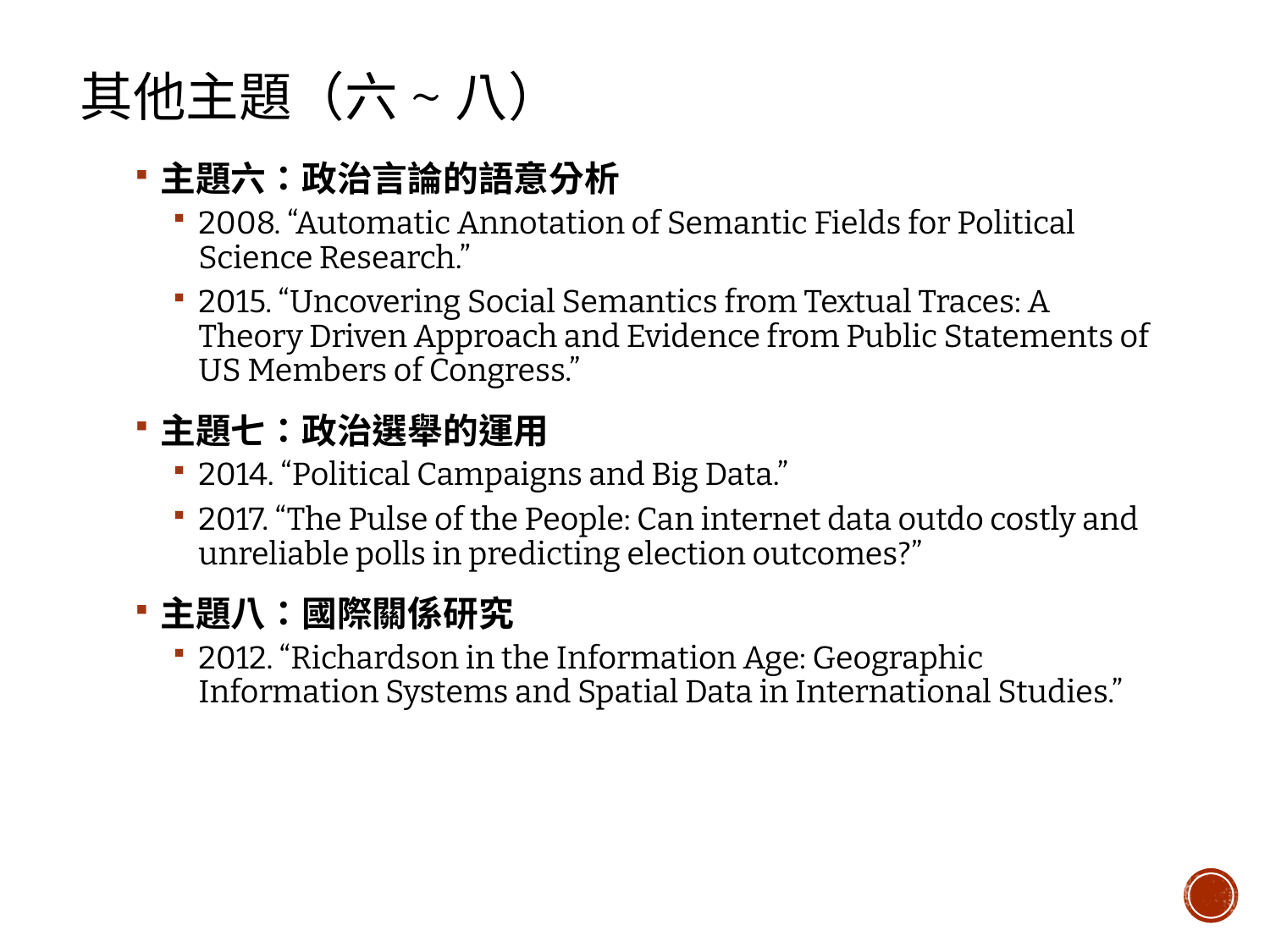

其他主題（六~八）
主題六：政治言論的語意分析
2008. “Automatic Annotation of Semantic Fields for Political Science Research.”
2015. “Uncovering Social Semantics from Textual Traces: A Theory Driven Approach and Evidence from Public Statements of US Members of Congress.”
主題七：政治選舉的運用
2014. “Political Campaigns and Big Data.”
2017. “The Pulse of the People: Can internet data outdo costly and unreliable polls in predicting election outcomes?”
主題八：國際關係研究
2012. “Richardson in the Information Age: Geographic Information Systems and Spatial Data in International Studies.”